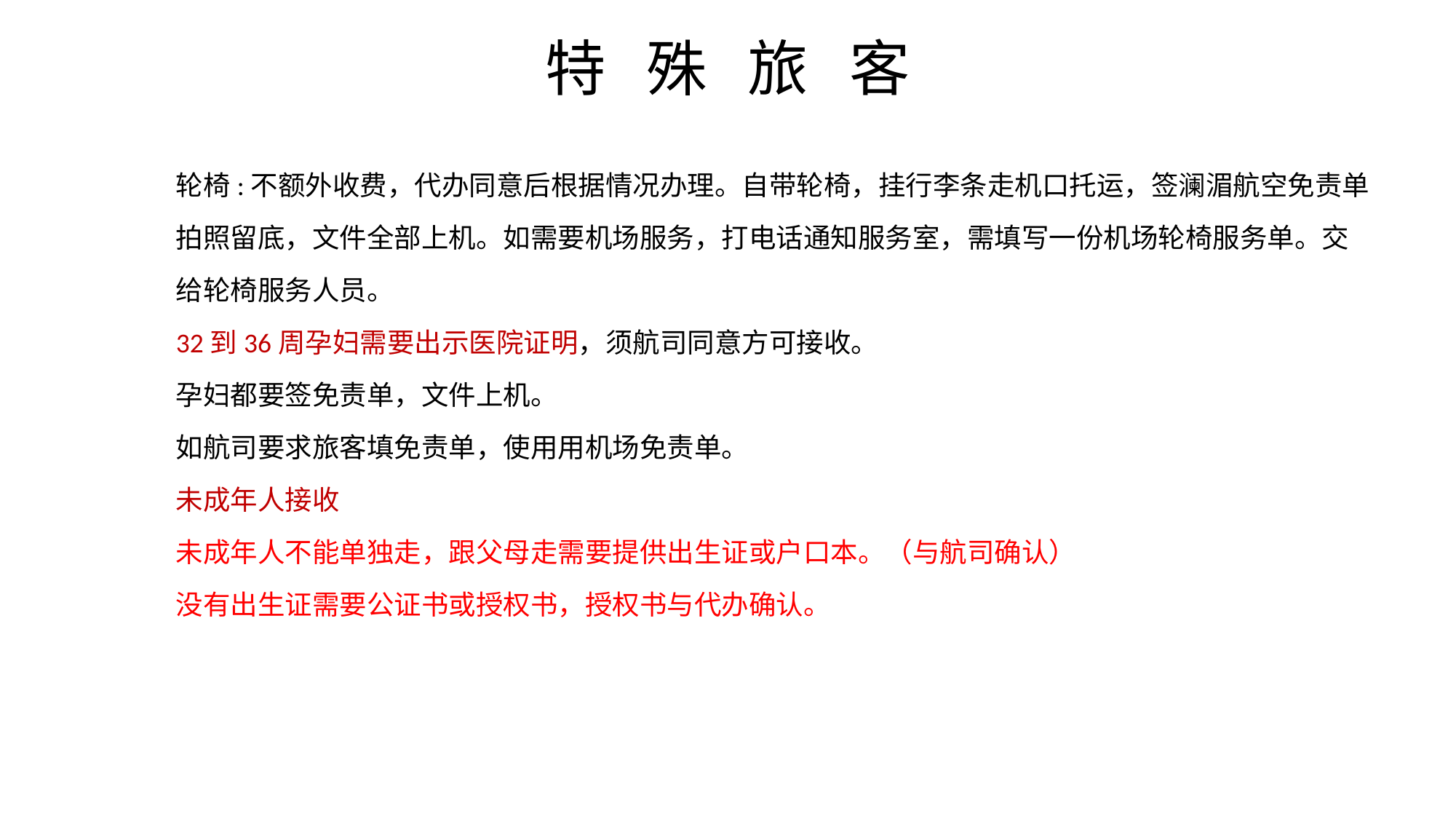

特   殊   旅   客
轮椅:不额外收费，代办同意后根据情况办理。自带轮椅，挂行李条走机口托运，签澜湄航空免责单拍照留底，文件全部上机。如需要机场服务，打电话通知服务室，需填写一份机场轮椅服务单。交给轮椅服务人员。
32到36周孕妇需要出示医院证明，须航司同意方可接收。
孕妇都要签免责单，文件上机。
如航司要求旅客填免责单，使用用机场免责单。
未成年人接收
未成年人不能单独走，跟父母走需要提供出生证或户口本。（与航司确认）
没有出生证需要公证书或授权书，授权书与代办确认。